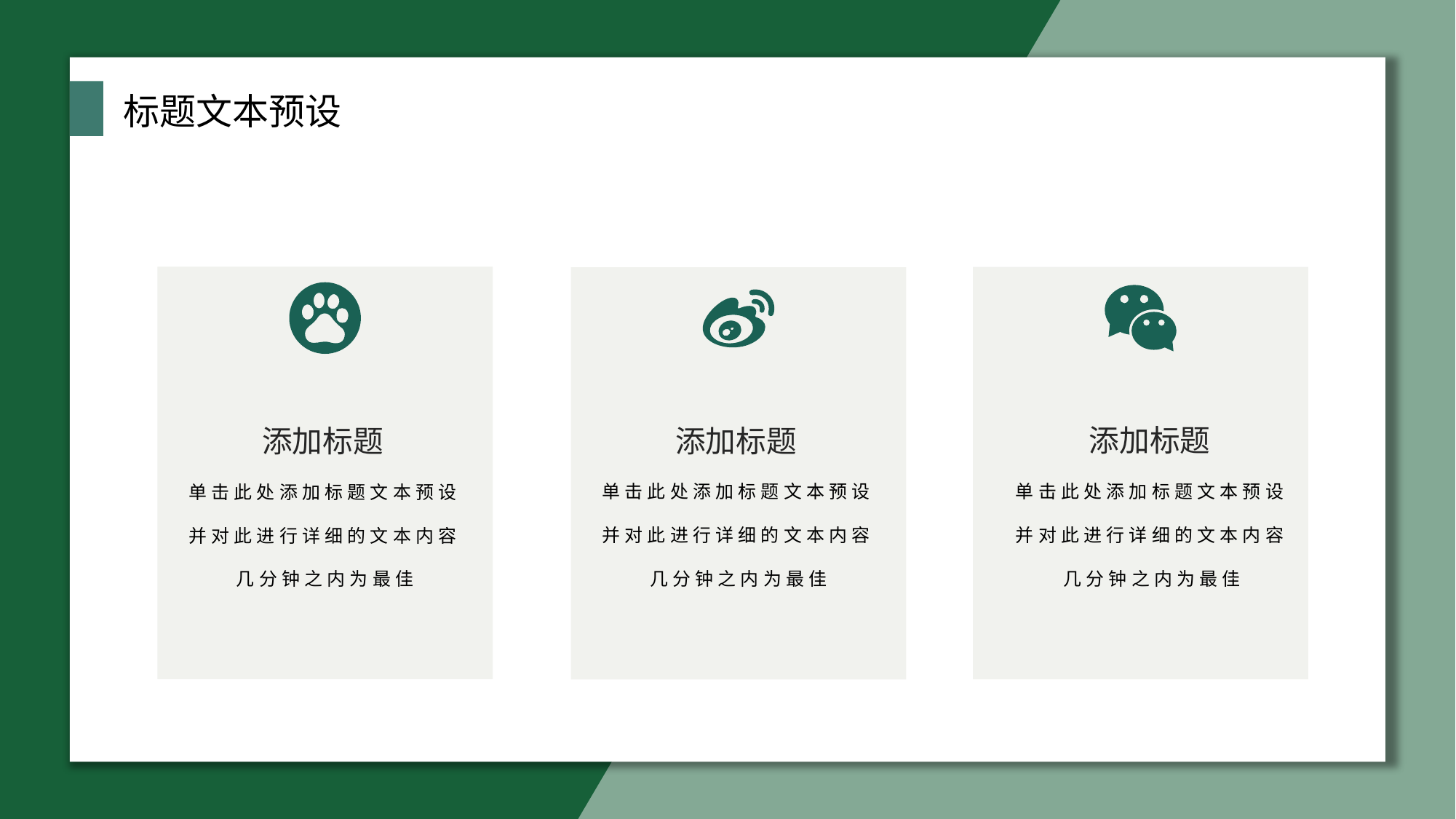

标题文本预设

添加标题
添加标题
添加标题
单击此处添加标题文本预设并对此进行详细的文本内容几分钟之内为最佳
单击此处添加标题文本预设并对此进行详细的文本内容几分钟之内为最佳
单击此处添加标题文本预设并对此进行详细的文本内容几分钟之内为最佳